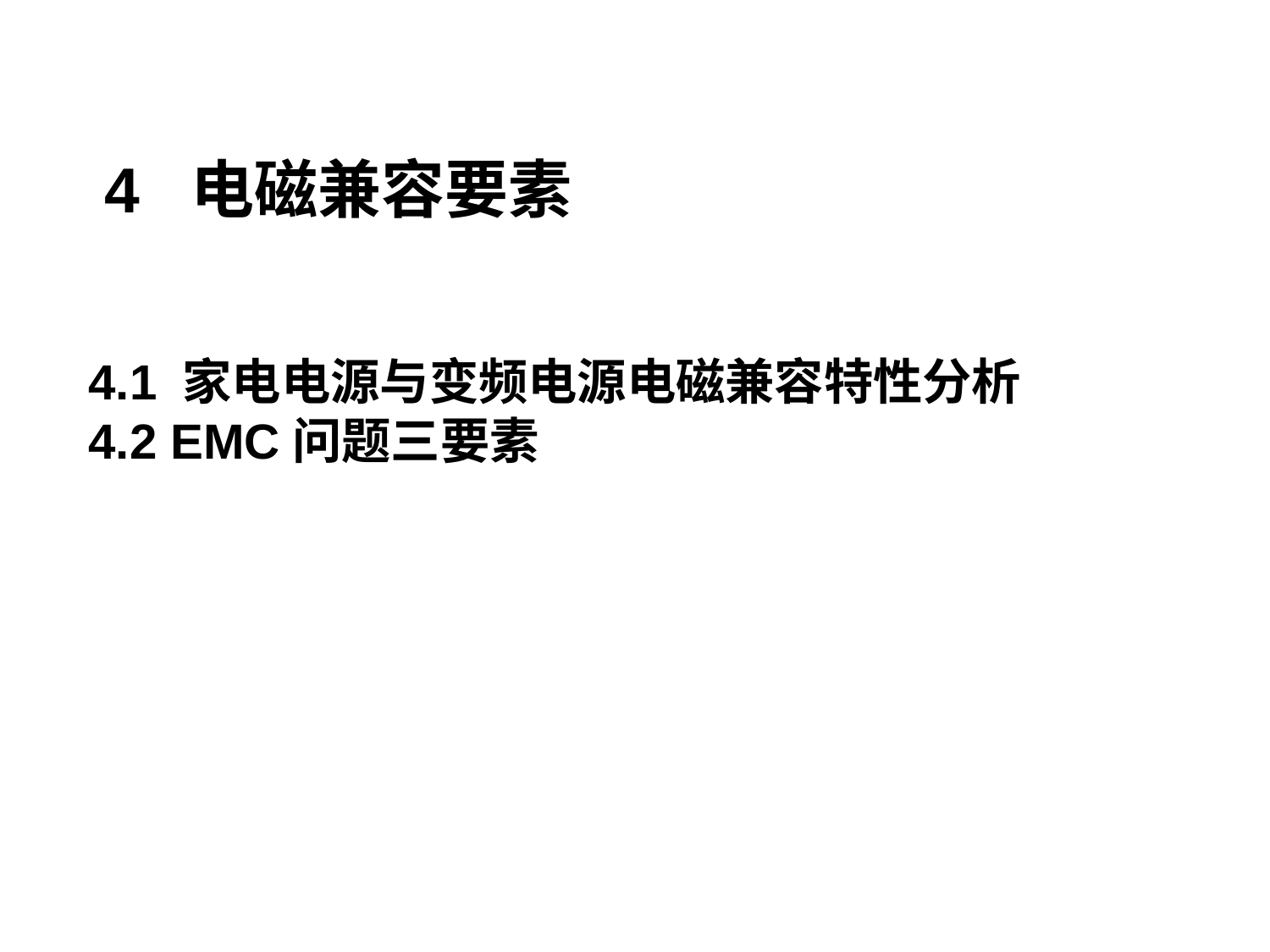

4  电磁兼容要素
4.1 家电电源与变频电源电磁兼容特性分析
4.2 EMC问题三要素

15